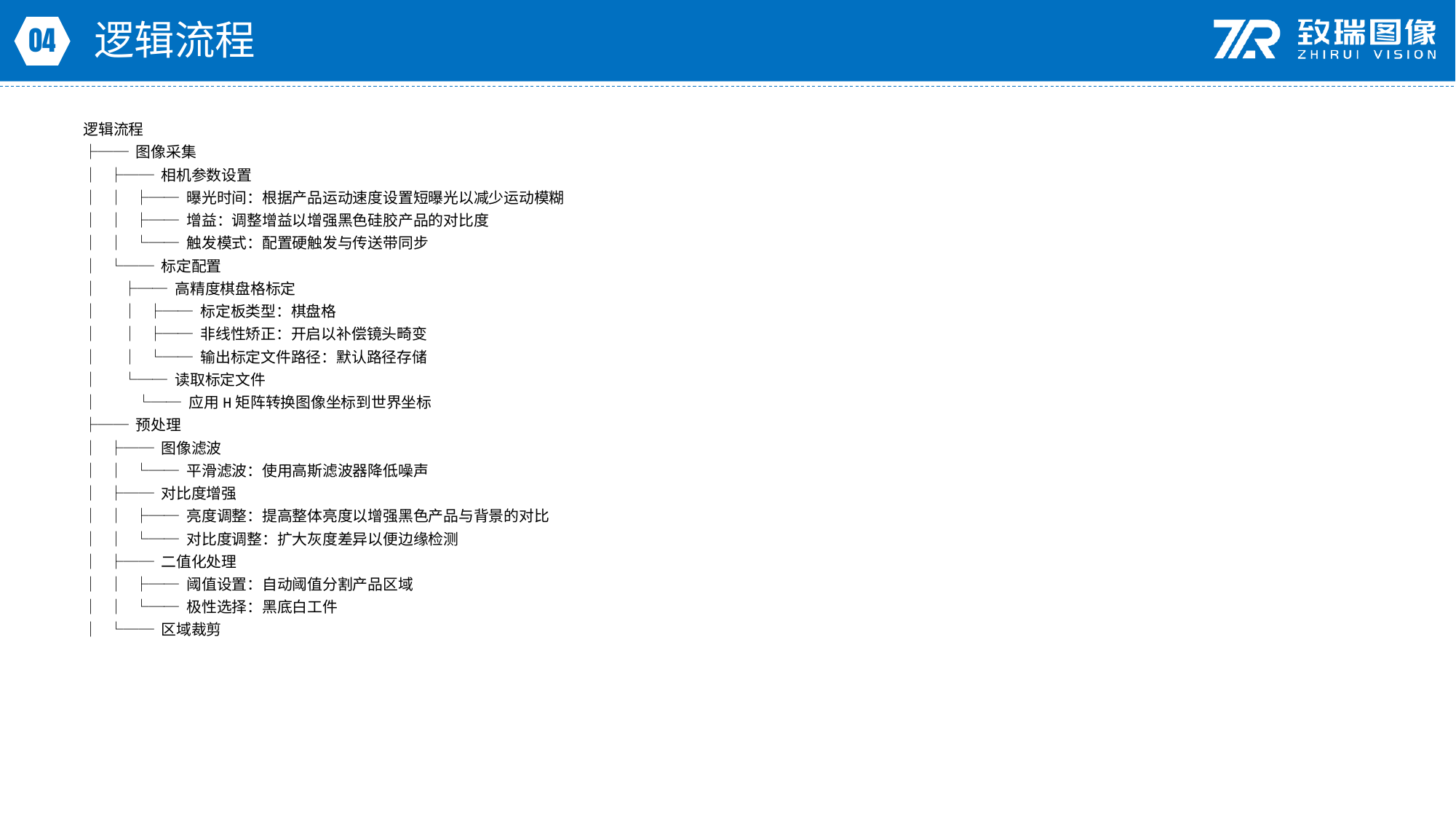

逻辑流程
04

逻辑流程
├── 图像采集
│   ├── 相机参数设置
│   │   ├── 曝光时间：根据产品运动速度设置短曝光以减少运动模糊
│   │   ├── 增益：调整增益以增强黑色硅胶产品的对比度
│   │   └── 触发模式：配置硬触发与传送带同步
│   └── 标定配置
│       ├── 高精度棋盘格标定
│       │   ├── 标定板类型：棋盘格
│       │   ├── 非线性矫正：开启以补偿镜头畸变
│       │   └── 输出标定文件路径：默认路径存储
│       └── 读取标定文件
│           └── 应用H矩阵转换图像坐标到世界坐标
├── 预处理
│   ├── 图像滤波
│   │   └── 平滑滤波：使用高斯滤波器降低噪声
│   ├── 对比度增强
│   │   ├── 亮度调整：提高整体亮度以增强黑色产品与背景的对比
│   │   └── 对比度调整：扩大灰度差异以便边缘检测
│   ├── 二值化处理
│   │   ├── 阈值设置：自动阈值分割产品区域
│   │   └── 极性选择：黑底白工件
│   └── 区域裁剪